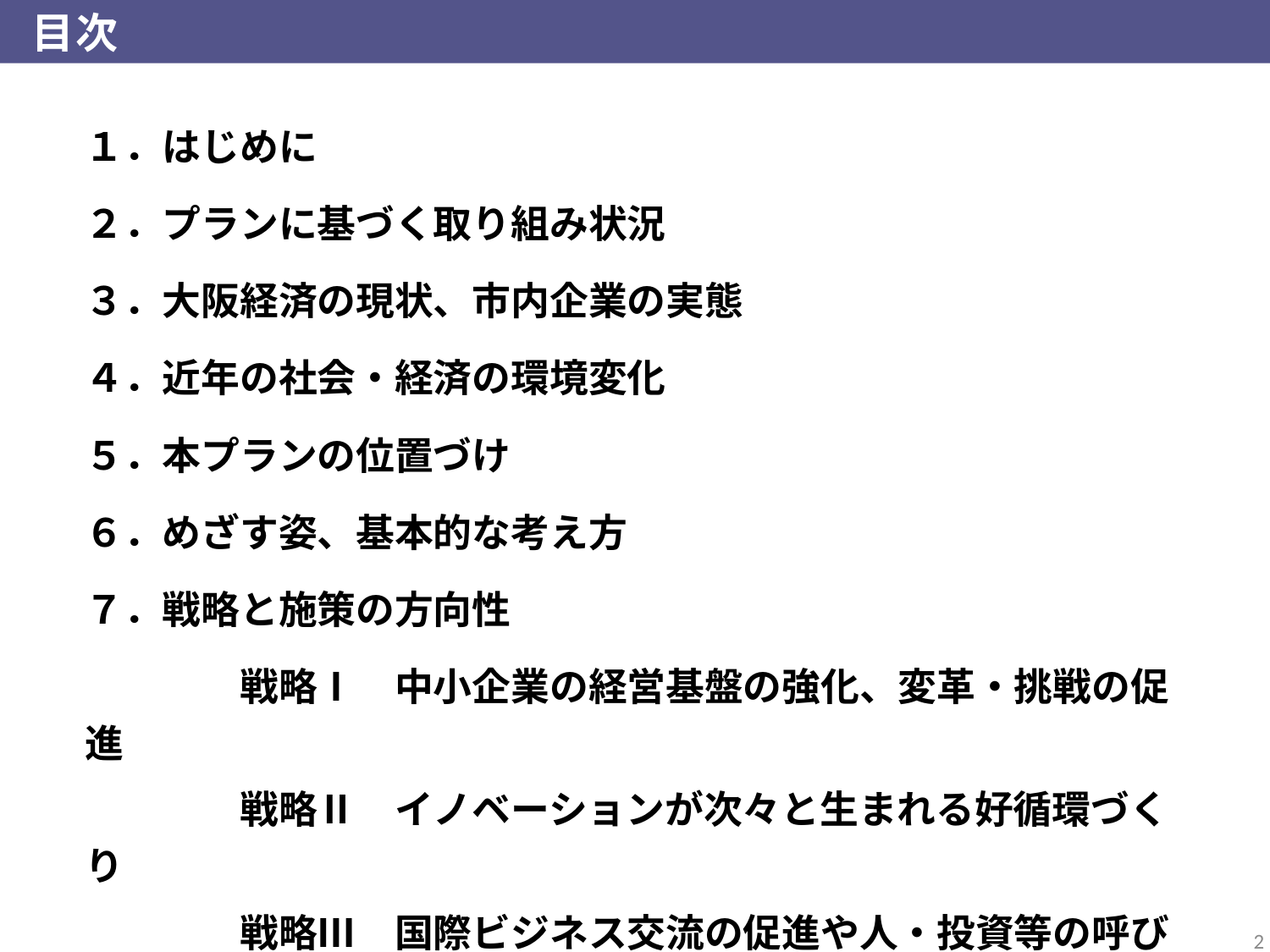

目次
| １．はじめに ２．プランに基づく取り組み状況 ３．大阪経済の現状、市内企業の実態 ４．近年の社会・経済の環境変化 ５．本プランの位置づけ ６．めざす姿、基本的な考え方 ７．戦略と施策の方向性  　　　　戦略Ⅰ　中小企業の経営基盤の強化、変革・挑戦の促進 　　　　戦略Ⅱ　イノベーションが次々と生まれる好循環づくり 　　　　戦略Ⅲ　国際ビジネス交流の促進や人・投資等の呼び込み 　　　　　　　　　 によるビジネスチャンスの創出 ８．定量的指標等 |
| --- |
2